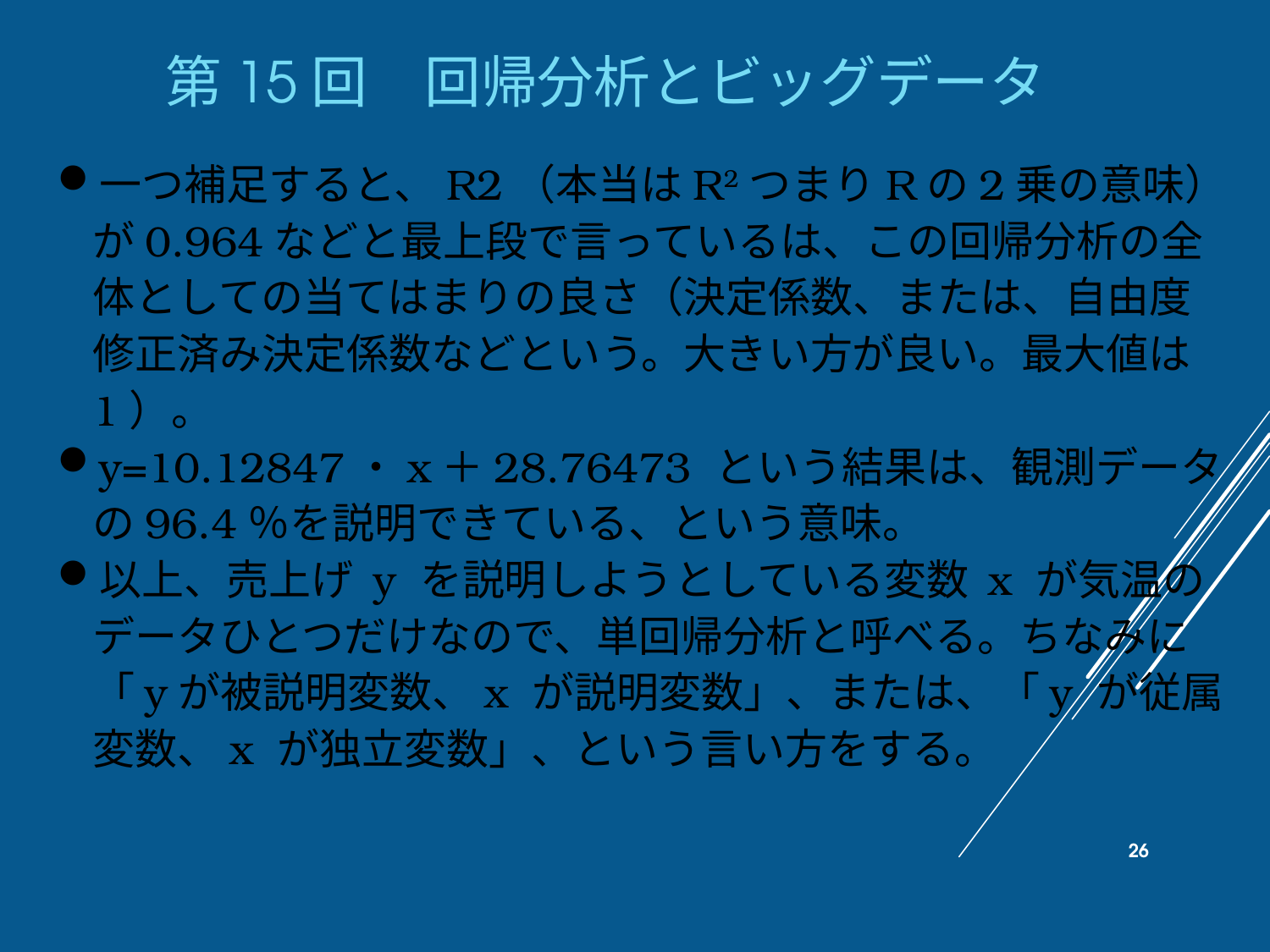

第15回　回帰分析とビッグデータ
一つ補足すると、R2（本当はR2つまりRの2乗の意味）が0.964などと最上段で言っているは、この回帰分析の全体としての当てはまりの良さ（決定係数、または、自由度修正済み決定係数などという。大きい方が良い。最大値は1）。
y=10.12847・x＋28.76473 という結果は、観測データの96.4％を説明できている、という意味。
以上、売上げ y を説明しようとしている変数 x が気温のデータひとつだけなので、単回帰分析と呼べる。ちなみに「yが被説明変数、x が説明変数」、または、「y が従属変数、x が独立変数」、という言い方をする。
26